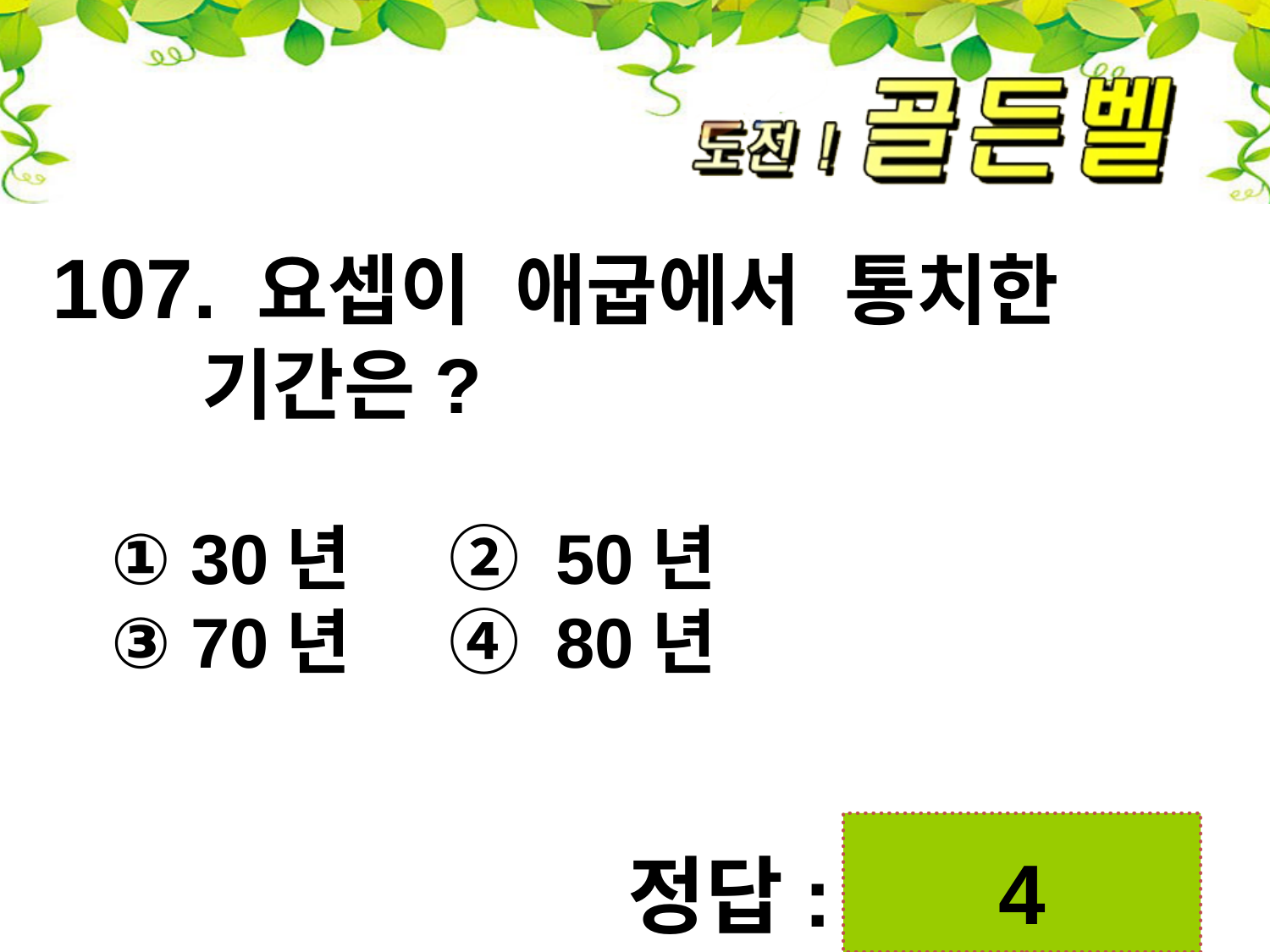

107. 요셉이  애굽에서  통치한
      기간은?

   ① 30년     ② 50년
   ③ 70년     ④ 80년
 4
정답: